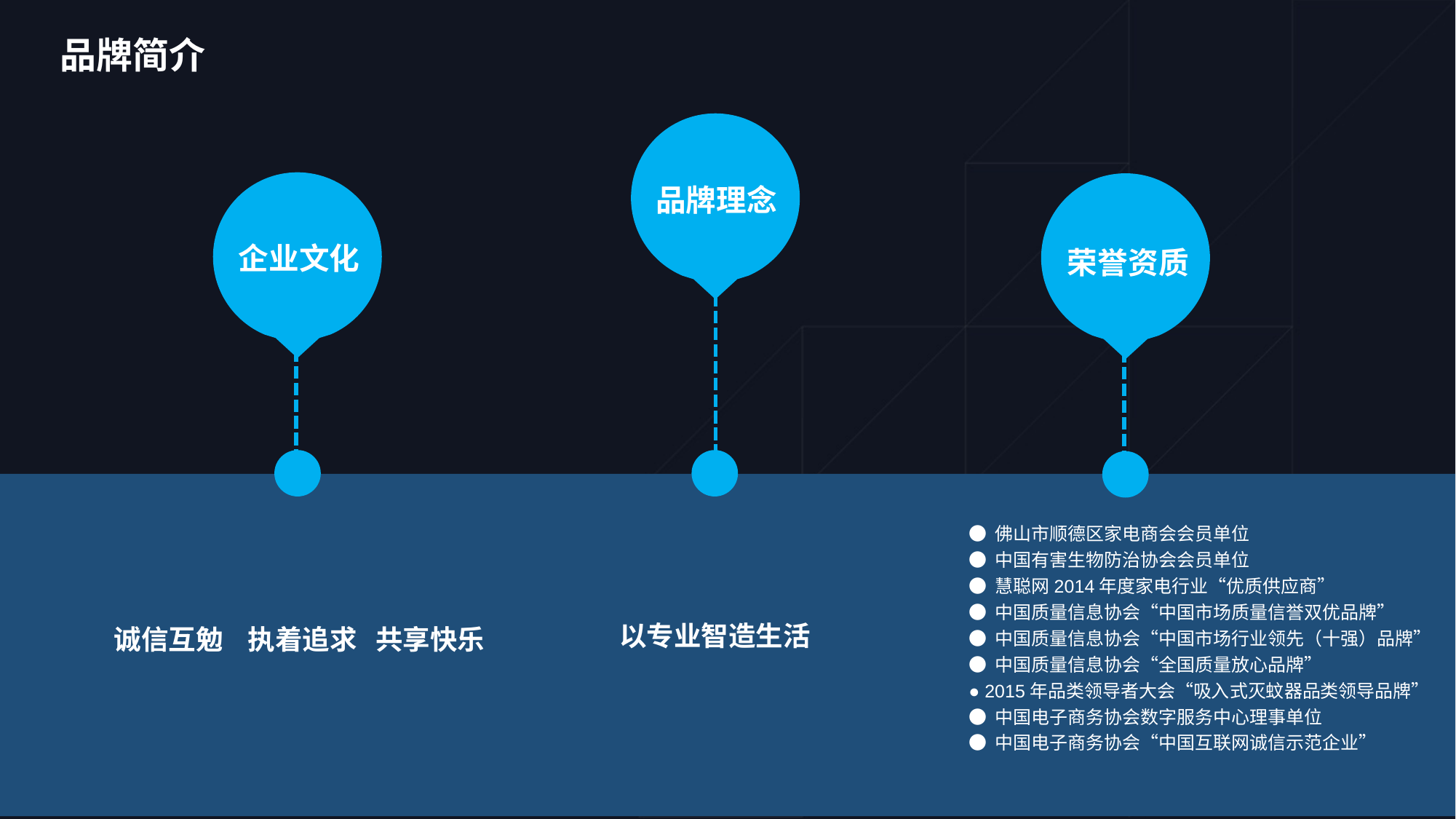

品牌简介

品牌理念
企业文化
荣誉资质

● 佛山市顺德区家电商会会员单位
● 中国有害生物防治协会会员单位
● 慧聪网2014年度家电行业“优质供应商”
● 中国质量信息协会“中国市场质量信誉双优品牌”
● 中国质量信息协会“中国市场行业领先（十强）品牌”
● 中国质量信息协会“全国质量放心品牌”
● 2015年品类领导者大会“吸入式灭蚊器品类领导品牌”
● 中国电子商务协会数字服务中心理事单位
● 中国电子商务协会“中国互联网诚信示范企业”
诚信互勉    执着追求   共享快乐
以专业智造生活